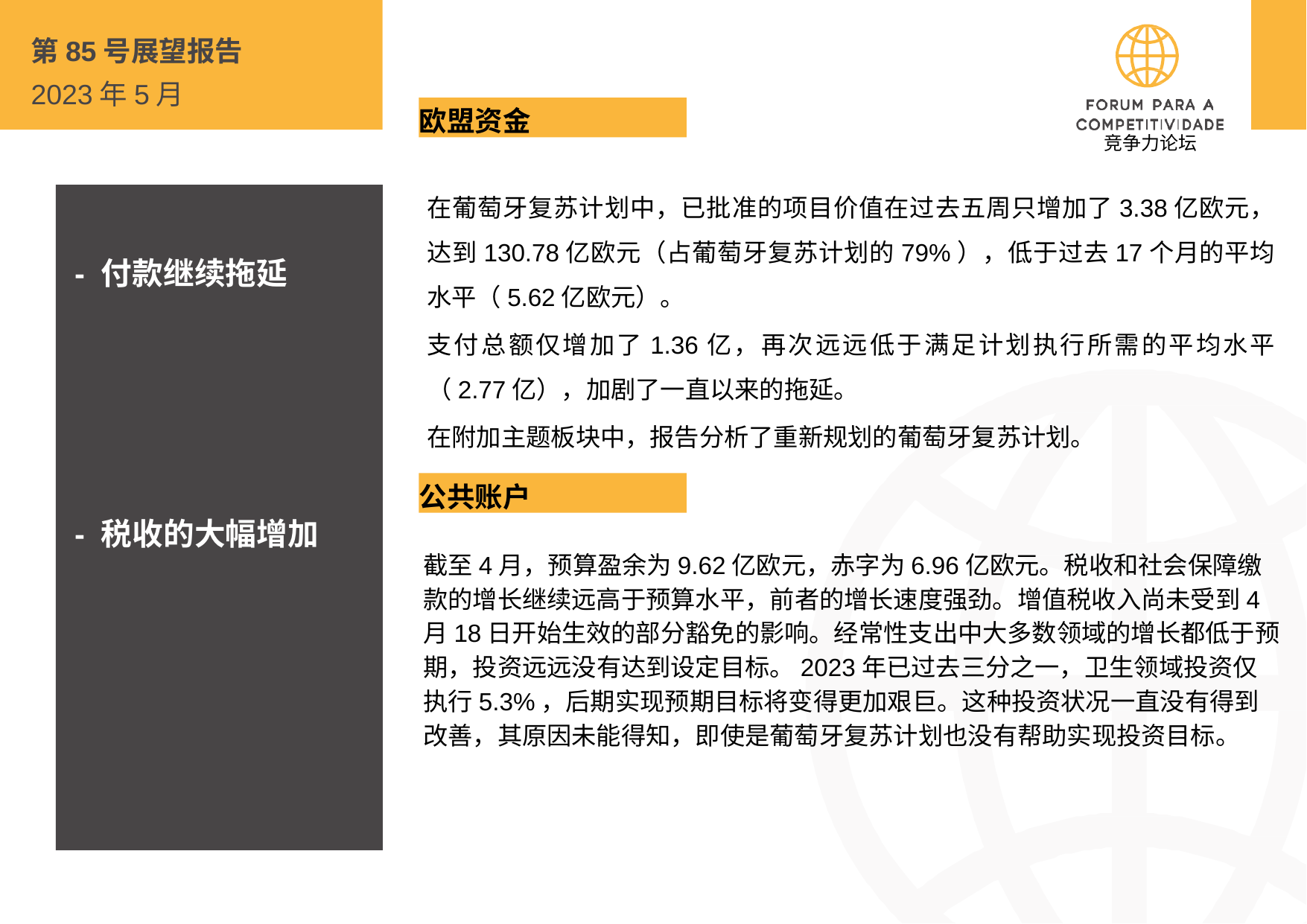

第85号展望报告
2023年5月
欧盟资金
   竞争力论坛
在葡萄牙复苏计划中，已批准的项目价值在过去五周只增加了3.38亿欧元，达到130.78亿欧元（占葡萄牙复苏计划的79%），低于过去17个月的平均水平（5.62亿欧元）。
支付总额仅增加了1.36亿，再次远远低于满足计划执行所需的平均水平（2.77亿），加剧了一直以来的拖延。
在附加主题板块中，报告分析了重新规划的葡萄牙复苏计划。

- 付款继续拖延

- 税收的大幅增加

公共账户
截至4月，预算盈余为9.62亿欧元，赤字为6.96亿欧元。税收和社会保障缴款的增长继续远高于预算水平，前者的增长速度强劲。增值税收入尚未受到4月18日开始生效的部分豁免的影响。经常性支出中大多数领域的增长都低于预期，投资远远没有达到设定目标。2023年已过去三分之一，卫生领域投资仅执行5.3%，后期实现预期目标将变得更加艰巨。这种投资状况一直没有得到改善，其原因未能得知，即使是葡萄牙复苏计划也没有帮助实现投资目标。